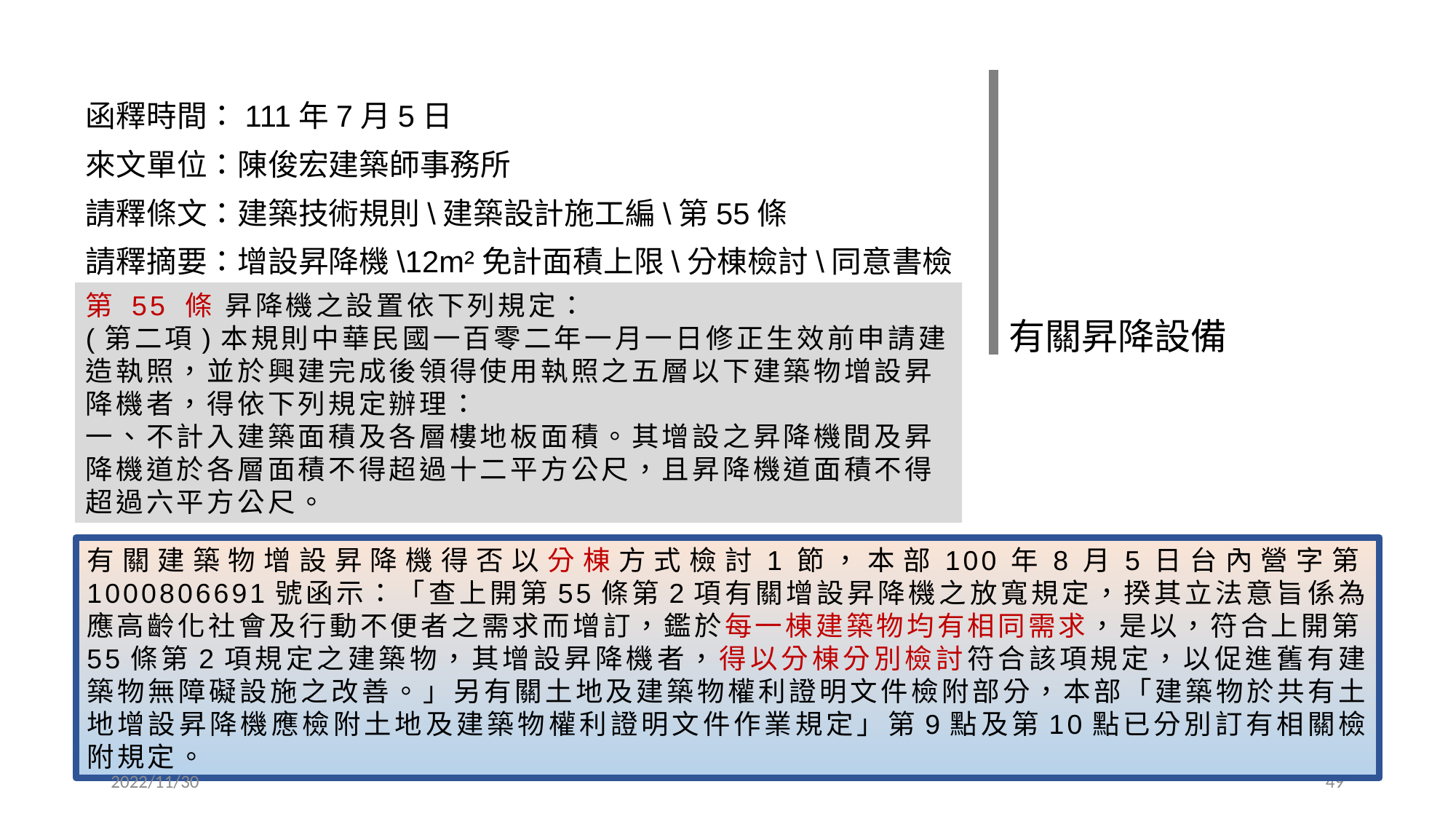

有關基地地面
有關停車空間
有關隔音構造
有關衛生設備
有關昇降設備
函釋時間：111年7月5日
來文單位：陳俊宏建築師事務所
請釋條文：建築技術規則\建築設計施工編\第55條
請釋摘要：增設昇降機\12m²免計面積上限\分棟檢討\同意書檢附
第 55 條 昇降機之設置依下列規定：
(第二項)本規則中華民國一百零二年一月一日修正生效前申請建造執照，並於興建完成後領得使用執照之五層以下建築物增設昇降機者，得依下列規定辦理：
一、不計入建築面積及各層樓地板面積。其增設之昇降機間及昇降機道於各層面積不得超過十二平方公尺，且昇降機道面積不得超過六平方公尺。
有關建築物增設昇降機得否以分棟方式檢討1節，本部100年8月5日台內營字第1000806691號函示：「查上開第55條第2項有關增設昇降機之放寬規定，揆其立法意旨係為應高齡化社會及行動不便者之需求而增訂，鑑於每一棟建築物均有相同需求，是以，符合上開第55條第2項規定之建築物，其增設昇降機者，得以分棟分別檢討符合該項規定，以促進舊有建築物無障礙設施之改善。」另有關土地及建築物權利證明文件檢附部分，本部「建築物於共有土地增設昇降機應檢附土地及建築物權利證明文件作業規定」第9點及第10點已分別訂有相關檢附規定。
2022/11/30
49